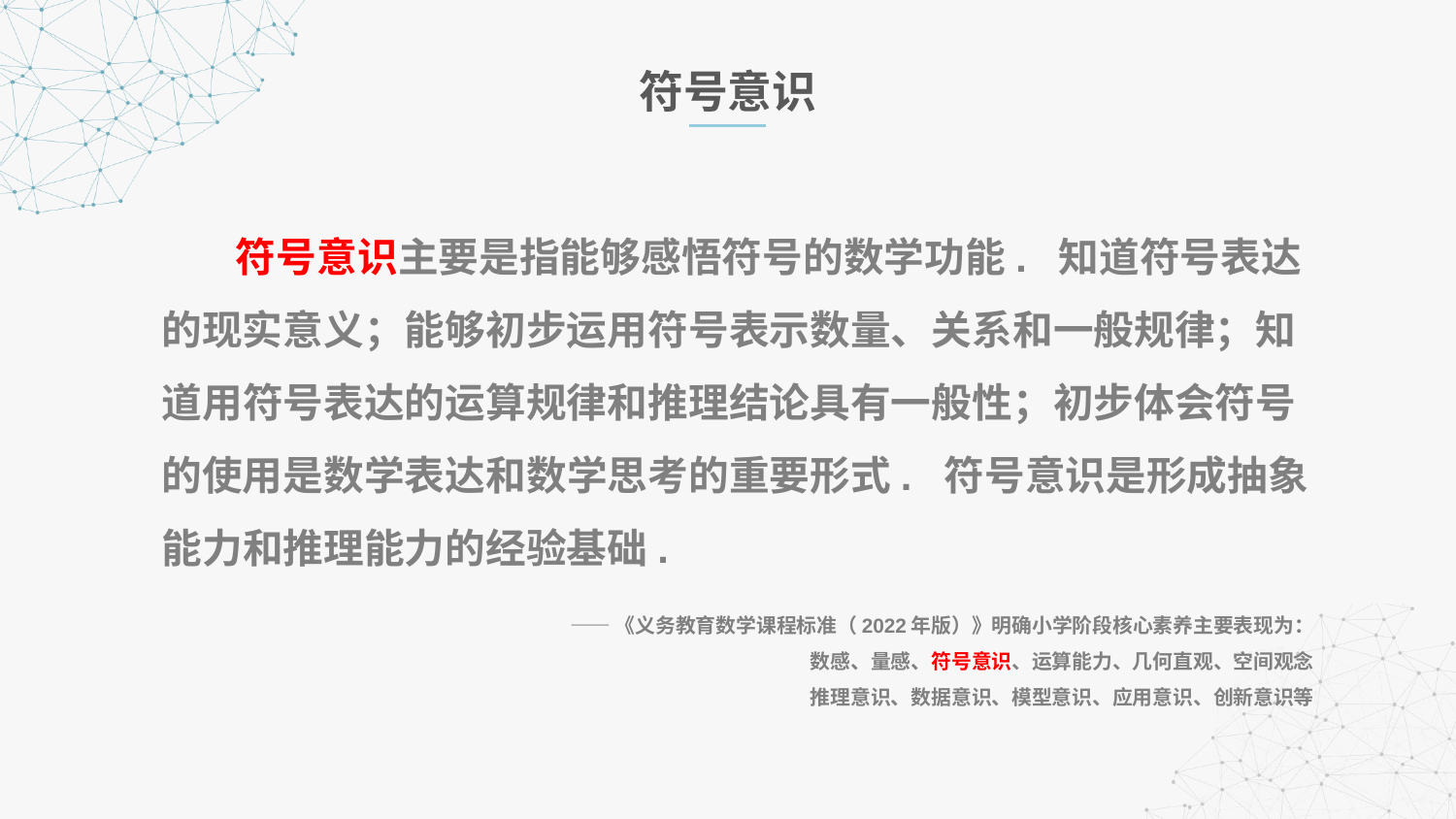

符号意识
       符号意识主要是指能够感悟符号的数学功能.  知道符号表达的现实意义；能够初步运用符号表示数量、关系和一般规律；知道用符号表达的运算规律和推理结论具有一般性；初步体会符号的使用是数学表达和数学思考的重要形式.  符号意识是形成抽象能力和推理能力的经验基础.

——《义务教育数学课程标准（2022年版）》明确小学阶段核心素养主要表现为：
数感、量感、符号意识、运算能力、几何直观、空间观念
推理意识、数据意识、模型意识、应用意识、创新意识等